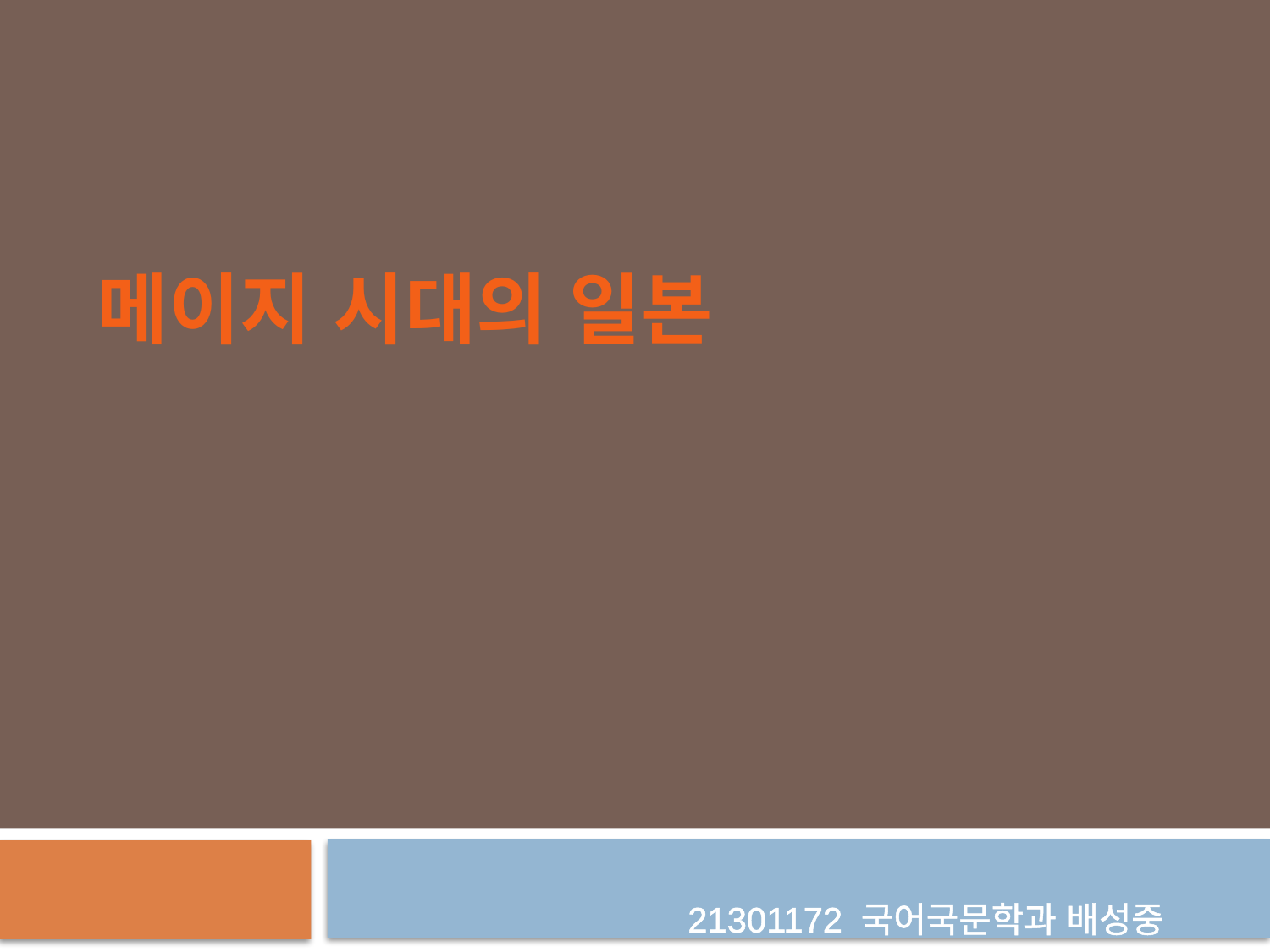

# 메이지 시대의 일본

21301172 국어국문학과 배성중